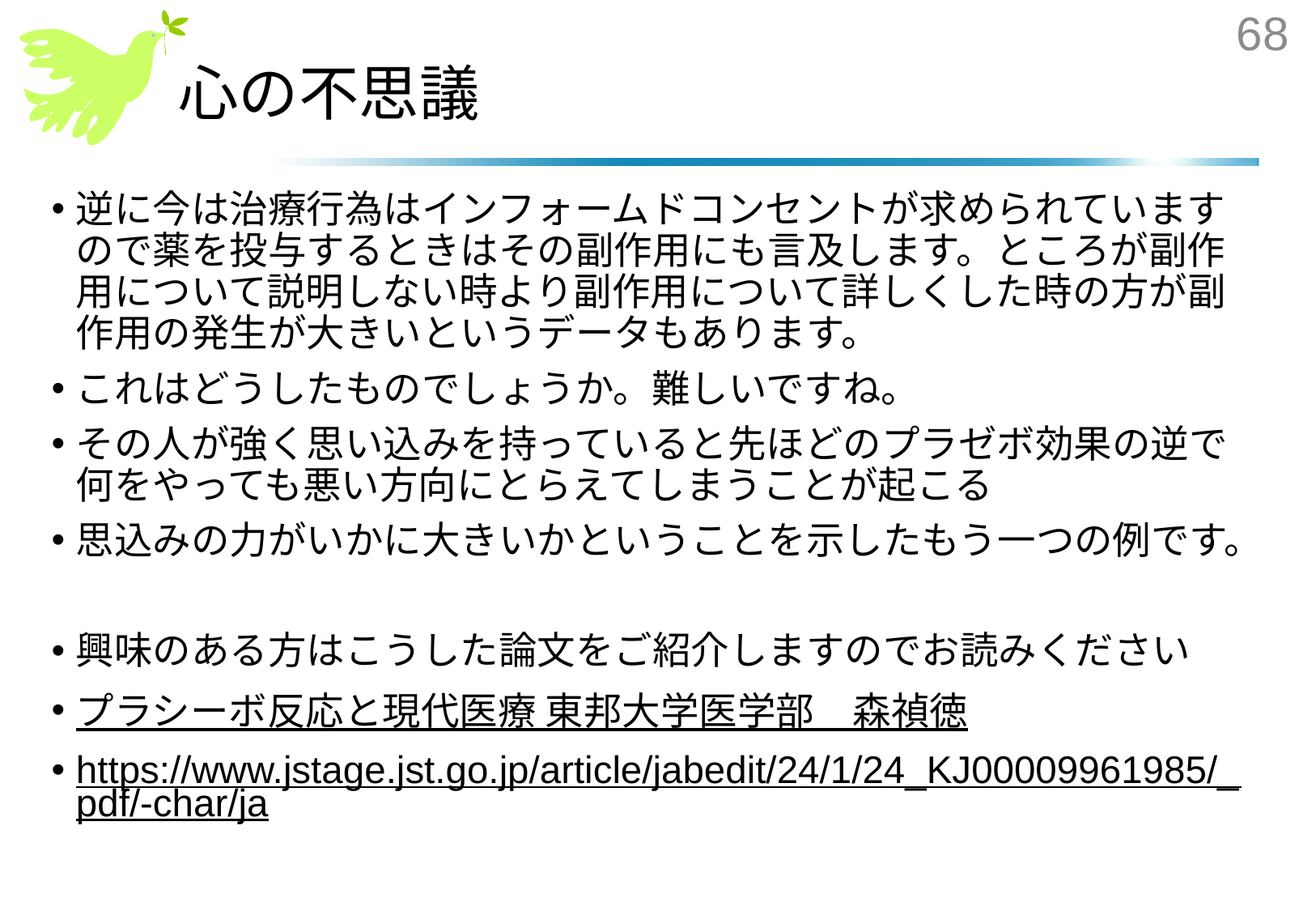

68
# 心の不思議
逆に今は治療行為はインフォームドコンセントが求められていますので薬を投与するときはその副作用にも言及します。ところが副作用について説明しない時より副作用について詳しくした時の方が副作用の発生が大きいというデータもあります。
これはどうしたものでしょうか。難しいですね。
その人が強く思い込みを持っていると先ほどのプラゼボ効果の逆で何をやっても悪い方向にとらえてしまうことが起こる
思込みの力がいかに大きいかということを示したもう一つの例です。

興味のある方はこうした論文をご紹介しますのでお読みください
プラシーボ反応と現代医療 東邦大学医学部　森禎徳
https://www.jstage.jst.go.jp/article/jabedit/24/1/24_KJ00009961985/_pdf/-char/ja